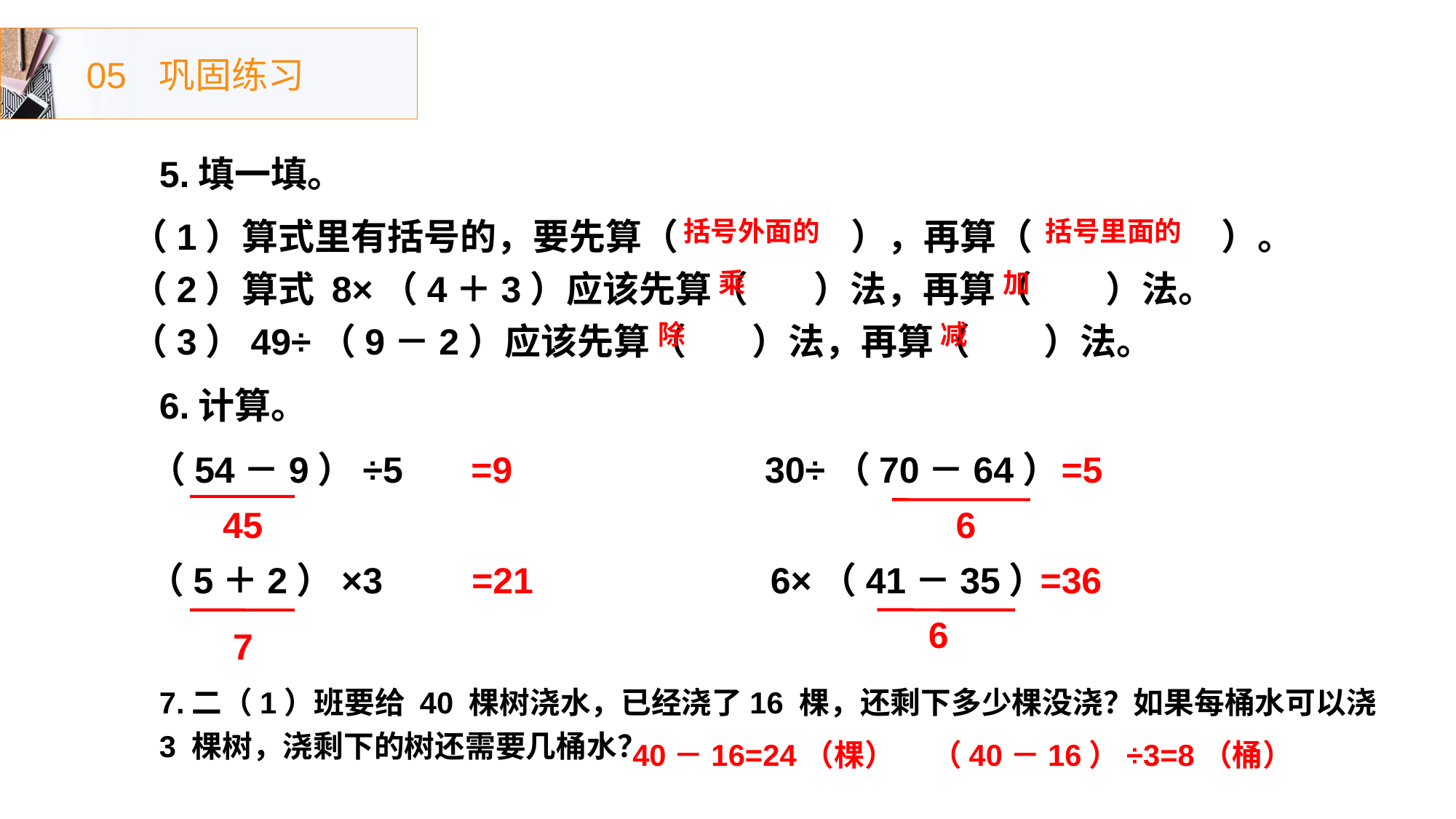

05
巩固练习
5.填一填。
（1）算式里有括号的，要先算（                     ），再算（                       ）。
（2）算式 8×（4＋3）应该先算（        ）法，再算（         ）法。
（3）49÷（9－2）应该先算（        ）法，再算（         ）法。
括号外面的
括号里面的
乘
加
除
减
6.计算。
（54－9）÷5
30÷（70－64）
=5
=9

45
6

=36
（5＋2）×3
 6×（41－35）
=21
6

7
7.二（1）班要给 40 棵树浇水，已经浇了16 棵，还剩下多少棵没浇？如果每桶水可以浇 3 棵树，浇剩下的树还需要几桶水？
40－16=24（棵）
（40－16）÷3=8（桶）